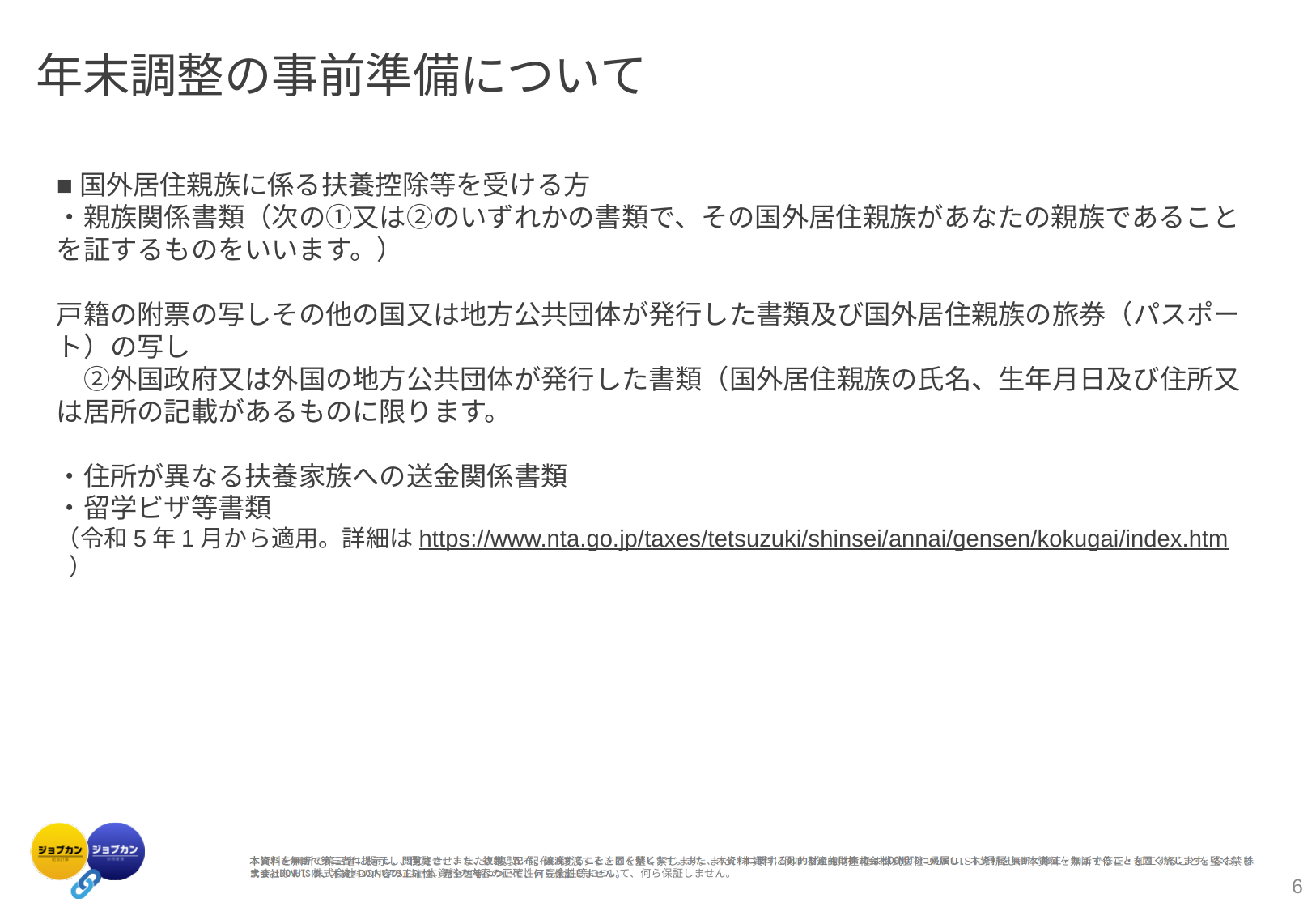

年末調整の事前準備について
■国外居住親族に係る扶養控除等を受ける方
・親族関係書類（次の①又は②のいずれかの書類で、その国外居住親族があなたの親族であることを証するものをいいます。）

戸籍の附票の写しその他の国又は地方公共団体が発行した書類及び国外居住親族の旅券（パスポート）の写し
　②外国政府又は外国の地方公共団体が発行した書類（国外居住親族の氏名、生年月日及び住所又は居所の記載があるものに限ります。

・住所が異なる扶養家族への送金関係書類
・留学ビザ等書類
（令和5年1月から適用。詳細はhttps://www.nta.go.jp/taxes/tetsuzuki/shinsei/annai/gensen/kokugai/index.htm ）
6